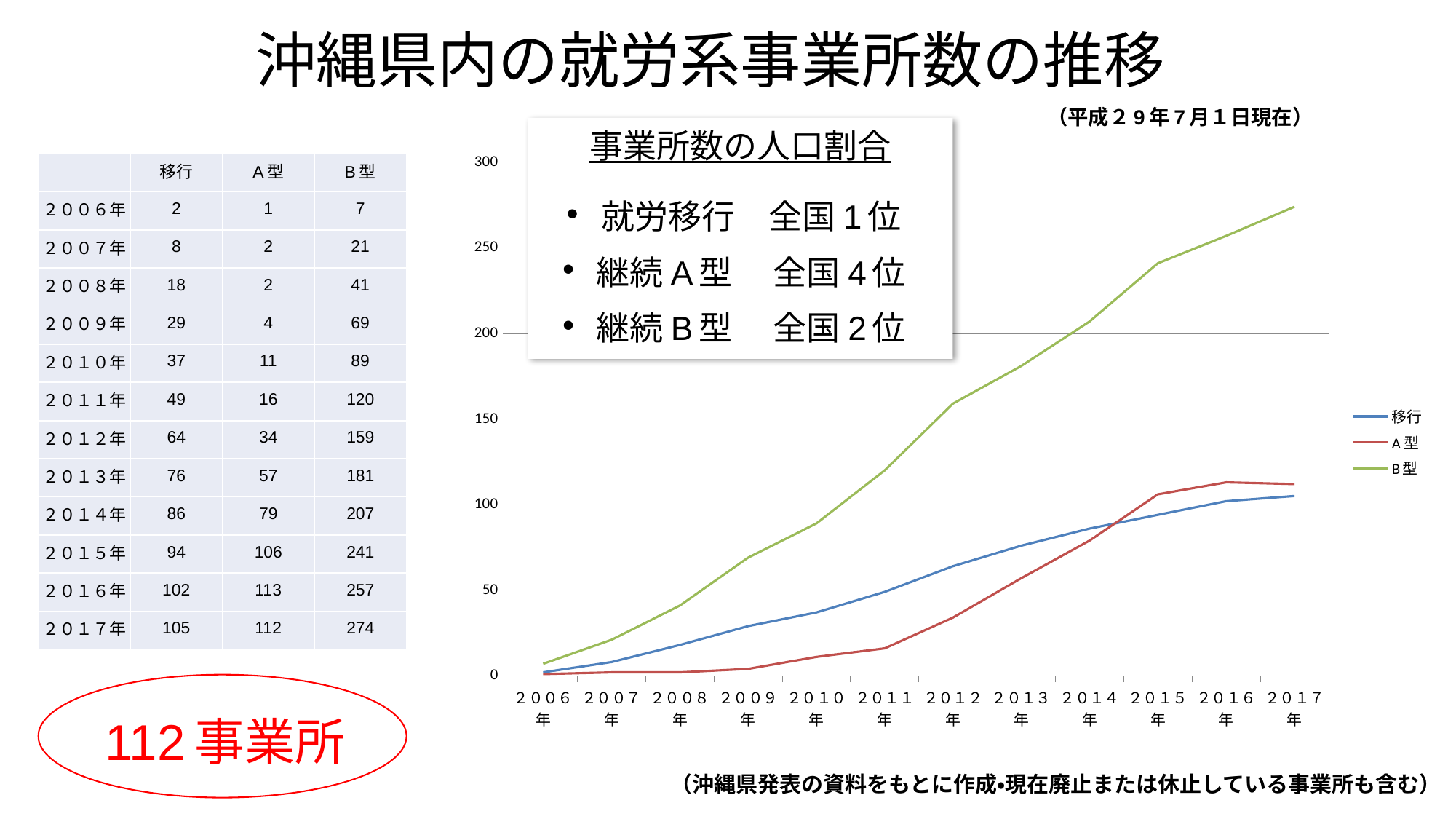

# 沖縄県内の就労系事業所数の推移
（平成２9年7月１日現在）
事業所数の人口割合

就労移行　全国1位
継続A型　 全国4位
継続B型　 全国2位

### Chart

| Category | 移行 | A型 | B型 |
|---|---|---|---|
| ２００６年 | 2.0 | 1.0 | 7.0 |
| ２００７年 | 8.0 | 2.0 | 21.0 |
| ２００８年 | 18.0 | 2.0 | 41.0 |
| ２００９年 | 29.0 | 4.0 | 69.0 |
| ２０１０年 | 37.0 | 11.0 | 89.0 |
| ２０１１年 | 49.0 | 16.0 | 120.0 |
| ２０１２年 | 64.0 | 34.0 | 159.0 |
| ２０１３年 | 76.0 | 57.0 | 181.0 |
| ２０１４年 | 86.0 | 79.0 | 207.0 |
| ２０１５年 | 94.0 | 106.0 | 241.0 |
| ２０１６年 | 102.0 | 113.0 | 257.0 |
| ２０１７年 | 105.0 | 112.0 | 274.0 |
|  | 移行 | A型 | B型 |
| --- | --- | --- | --- |
| ２００６年 | 2 | 1 | 7 |
| ２００７年 | 8 | 2 | 21 |
| ２００８年 | 18 | 2 | 41 |
| ２００９年 | 29 | 4 | 69 |
| ２０１０年 | 37 | 11 | 89 |
| ２０１１年 | 49 | 16 | 120 |
| ２０１２年 | 64 | 34 | 159 |
| ２０１３年 | 76 | 57 | 181 |
| ２０１４年 | 86 | 79 | 207 |
| ２０１５年 | 94 | 106 | 241 |
| ２０１６年 | 102 | 113 | 257 |
| ２０１７年 | 105 | 112 | 274 |

112事業所
（沖縄県発表の資料をもとに作成・現在廃止または休止している事業所も含む）